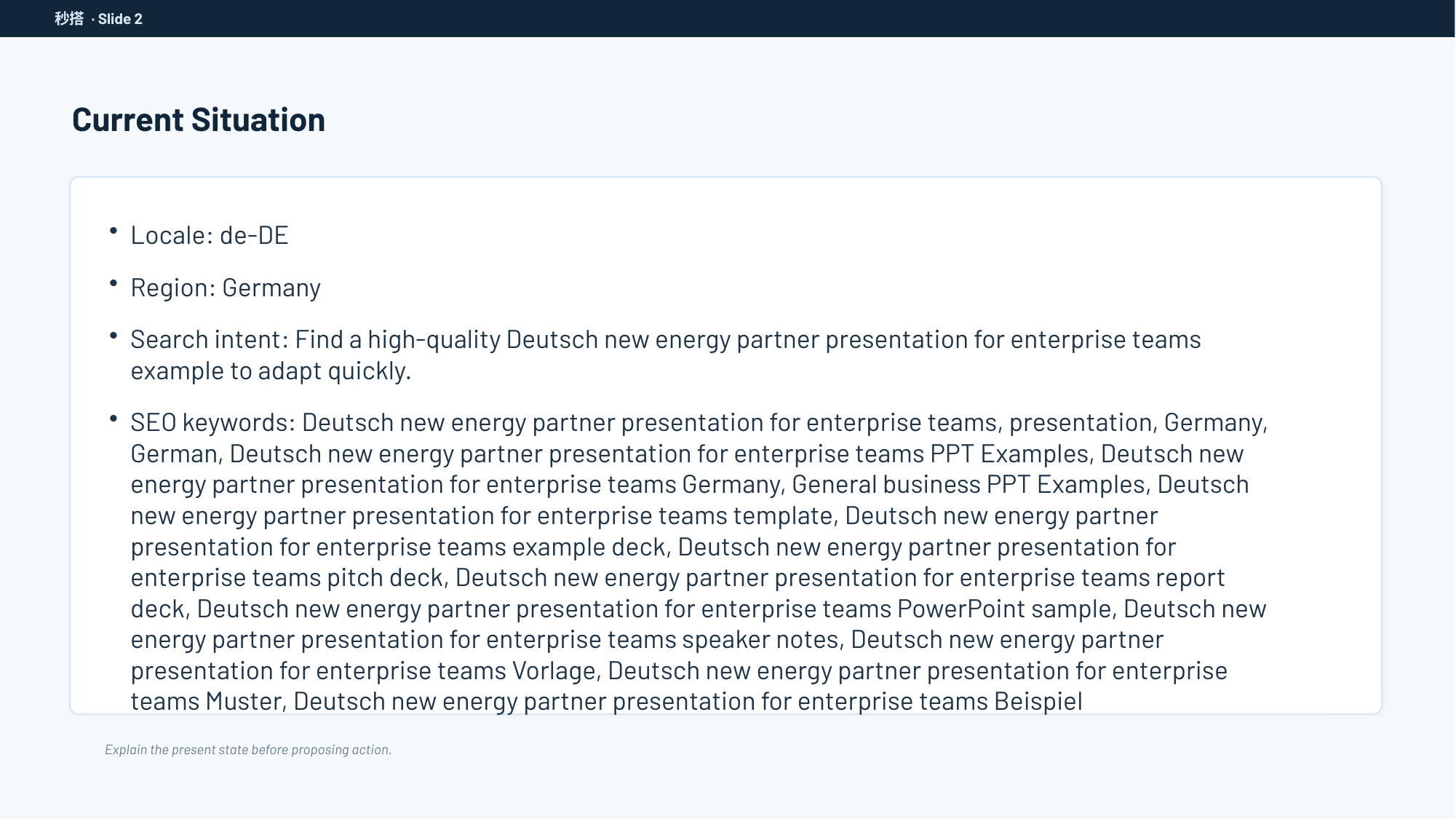

秒搭 · Slide 2
Current Situation

Locale: de-DE
Region: Germany
Search intent: Find a high-quality Deutsch new energy partner presentation for enterprise teams example to adapt quickly.
SEO keywords: Deutsch new energy partner presentation for enterprise teams, presentation, Germany, German, Deutsch new energy partner presentation for enterprise teams PPT Examples, Deutsch new energy partner presentation for enterprise teams Germany, General business PPT Examples, Deutsch new energy partner presentation for enterprise teams template, Deutsch new energy partner presentation for enterprise teams example deck, Deutsch new energy partner presentation for enterprise teams pitch deck, Deutsch new energy partner presentation for enterprise teams report deck, Deutsch new energy partner presentation for enterprise teams PowerPoint sample, Deutsch new energy partner presentation for enterprise teams speaker notes, Deutsch new energy partner presentation for enterprise teams Vorlage, Deutsch new energy partner presentation for enterprise teams Muster, Deutsch new energy partner presentation for enterprise teams Beispiel
Explain the present state before proposing action.